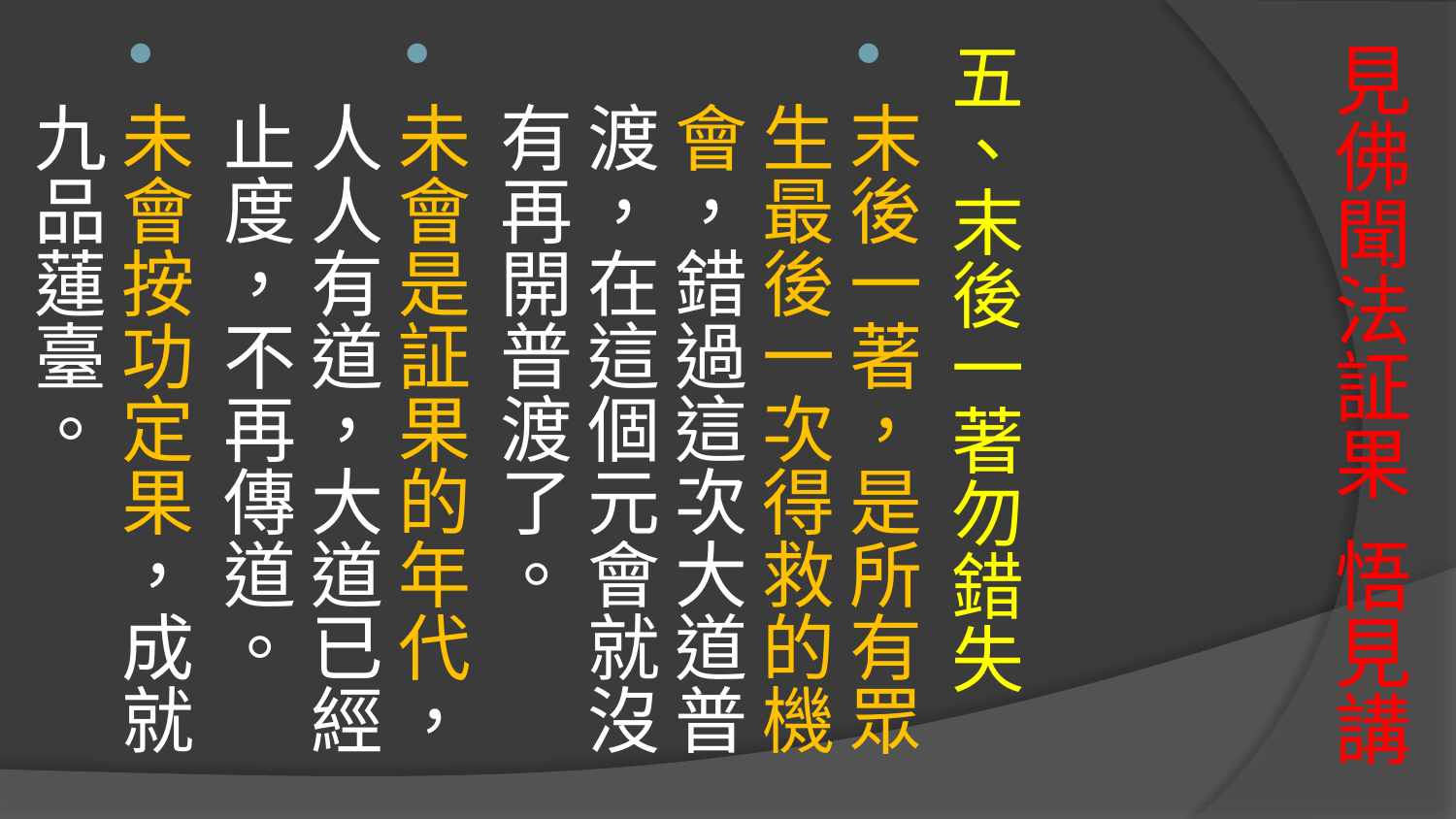

五、末後一著勿錯失
末後一著，是所有眾生最後一次得救的機會，錯過這次大道普渡，在這個元會就沒有再開普渡了。
未會是証果的年代，人人有道，大道已經止度，不再傳道。
未會按功定果，成就九品蓮臺。
# 見佛聞法証果  悟見講